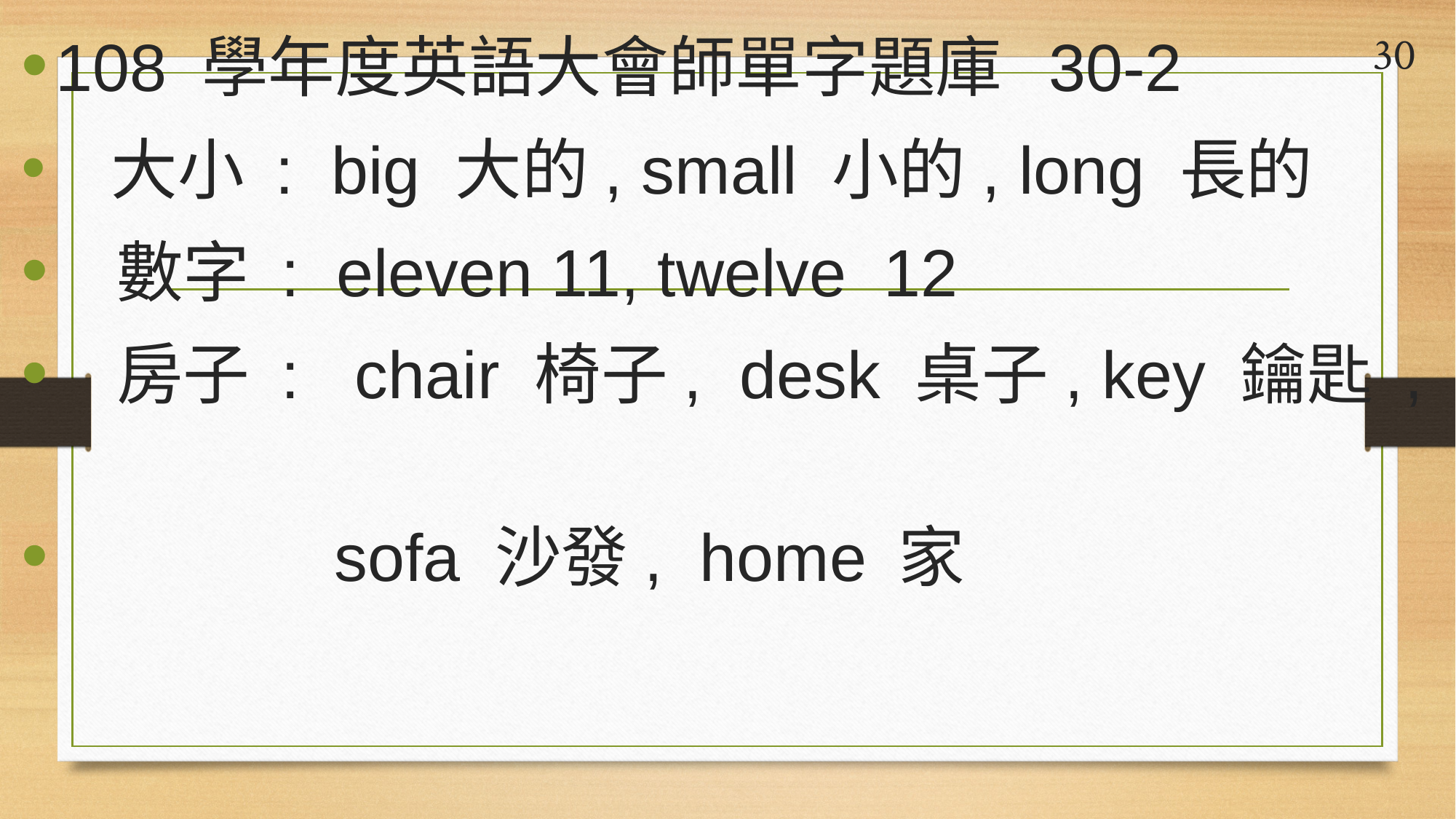

108 學年度英語大會師單字題庫  30-2
   大小 :  big 大的, small 小的, long 長的
   數字 :  eleven 11, twelve  12
   房子 :   chair 椅子,  desk 桌子, key 鑰匙 ,
               sofa 沙發,  home 家
# 30